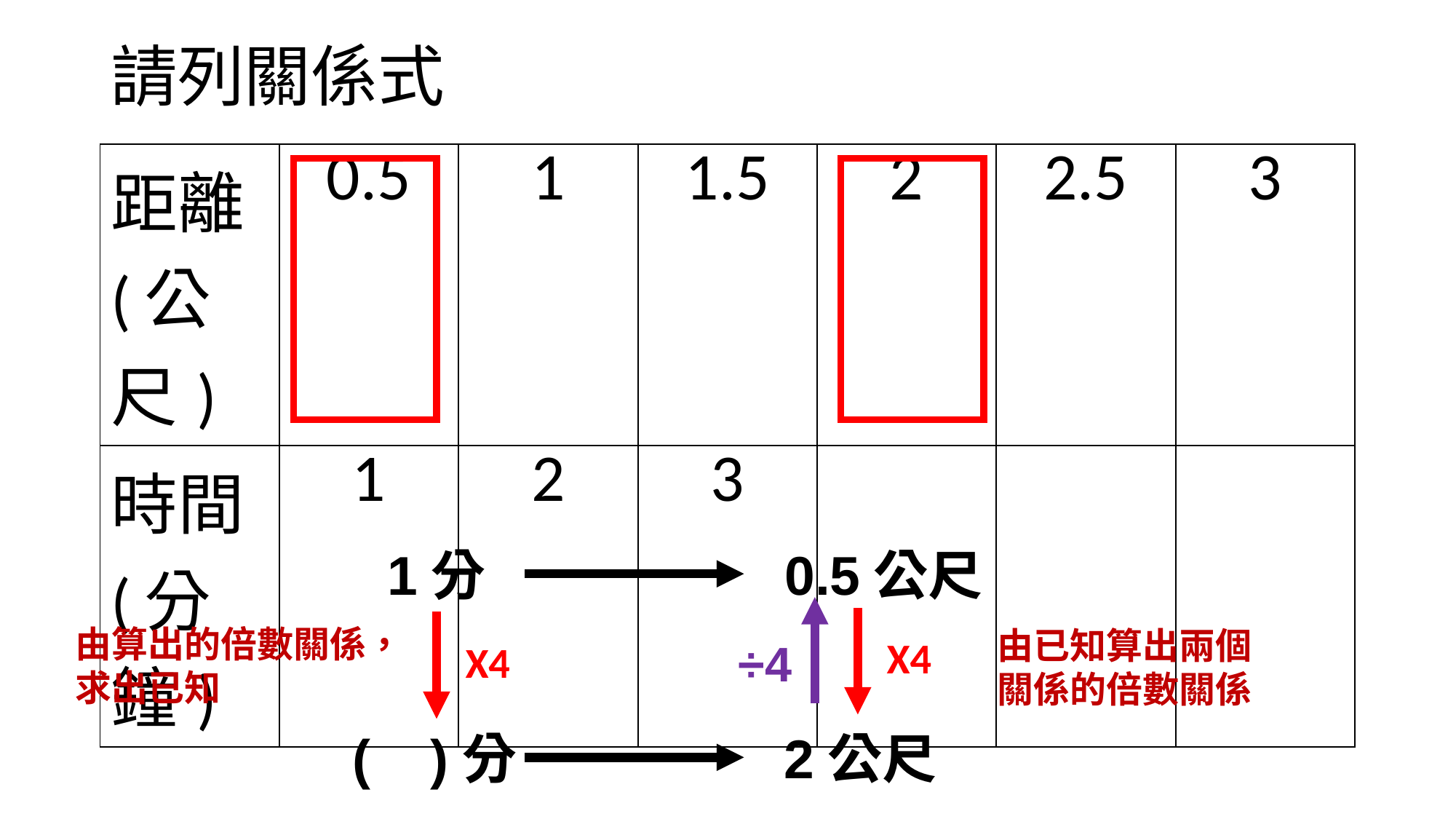

# 請列關係式
| 距離(公尺) | 0.5 | 1 | 1.5 | 2 | 2.5 | 3 |
| --- | --- | --- | --- | --- | --- | --- |
| 時間(分鐘) | 1 | 2 | 3 |  |  |  |

1分
0.5公尺
由算出的倍數關係，求出已知
由已知算出兩個關係的倍數關係
X4
÷4
X4
(    )分
2公尺